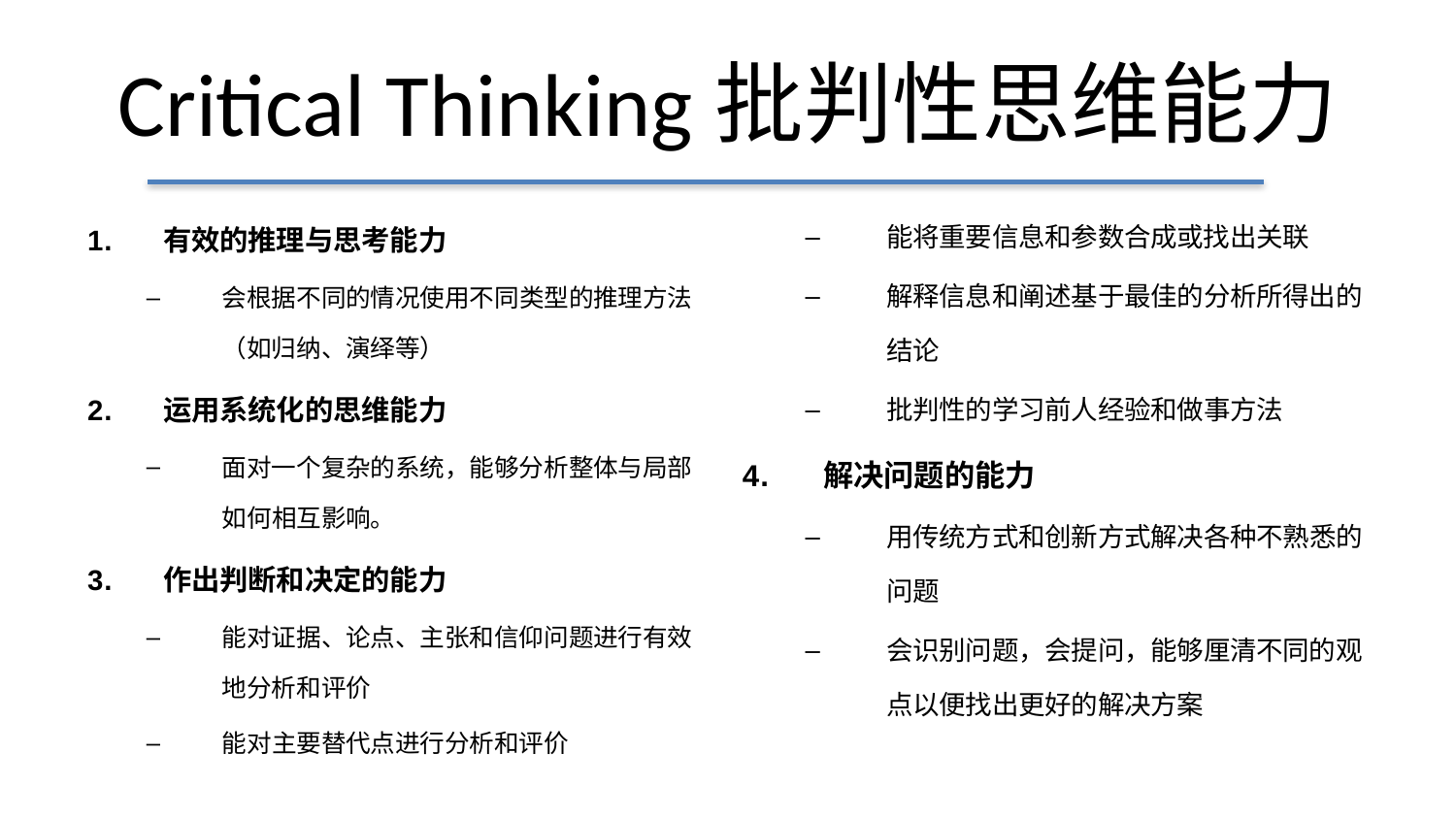

# Critical Thinking批判性思维能力
有效的推理与思考能力
会根据不同的情况使用不同类型的推理方法（如归纳、演绎等）
运用系统化的思维能力
面对一个复杂的系统，能够分析整体与局部如何相互影响。
作出判断和决定的能力
能对证据、论点、主张和信仰问题进行有效地分析和评价
能对主要替代点进行分析和评价
能将重要信息和参数合成或找出关联
解释信息和阐述基于最佳的分析所得出的结论
批判性的学习前人经验和做事方法
解决问题的能力
用传统方式和创新方式解决各种不熟悉的问题
会识别问题，会提问，能够厘清不同的观点以便找出更好的解决方案